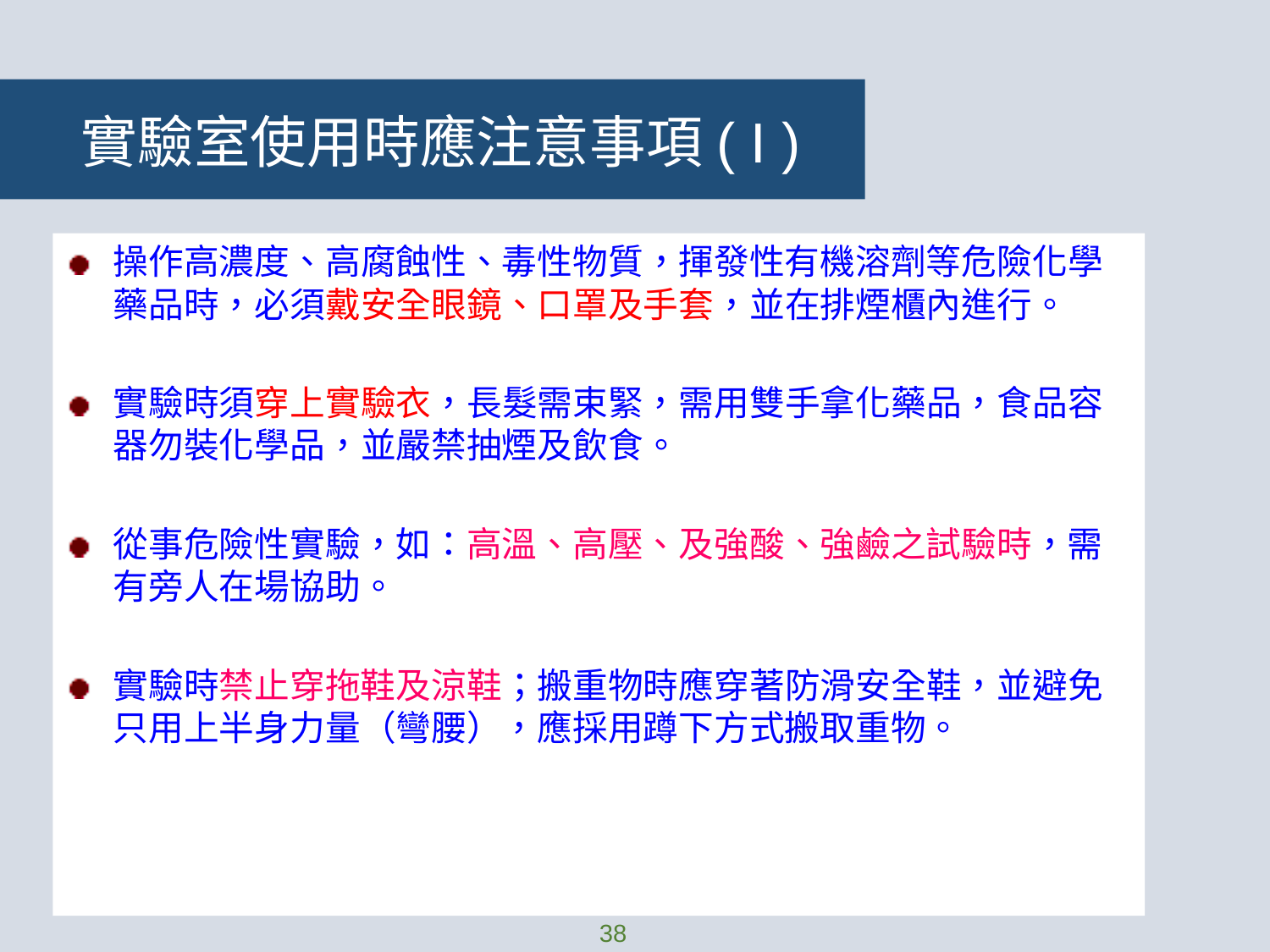

實驗室使用時應注意事項( I )
操作高濃度、高腐蝕性、毒性物質，揮發性有機溶劑等危險化學藥品時，必須戴安全眼鏡、口罩及手套，並在排煙櫃內進行。

實驗時須穿上實驗衣，長髮需束緊，需用雙手拿化藥品，食品容器勿裝化學品，並嚴禁抽煙及飲食。

從事危險性實驗，如：高溫、高壓、及強酸、強鹼之試驗時，需有旁人在場協助。

實驗時禁止穿拖鞋及涼鞋；搬重物時應穿著防滑安全鞋，並避免只用上半身力量（彎腰），應採用蹲下方式搬取重物。